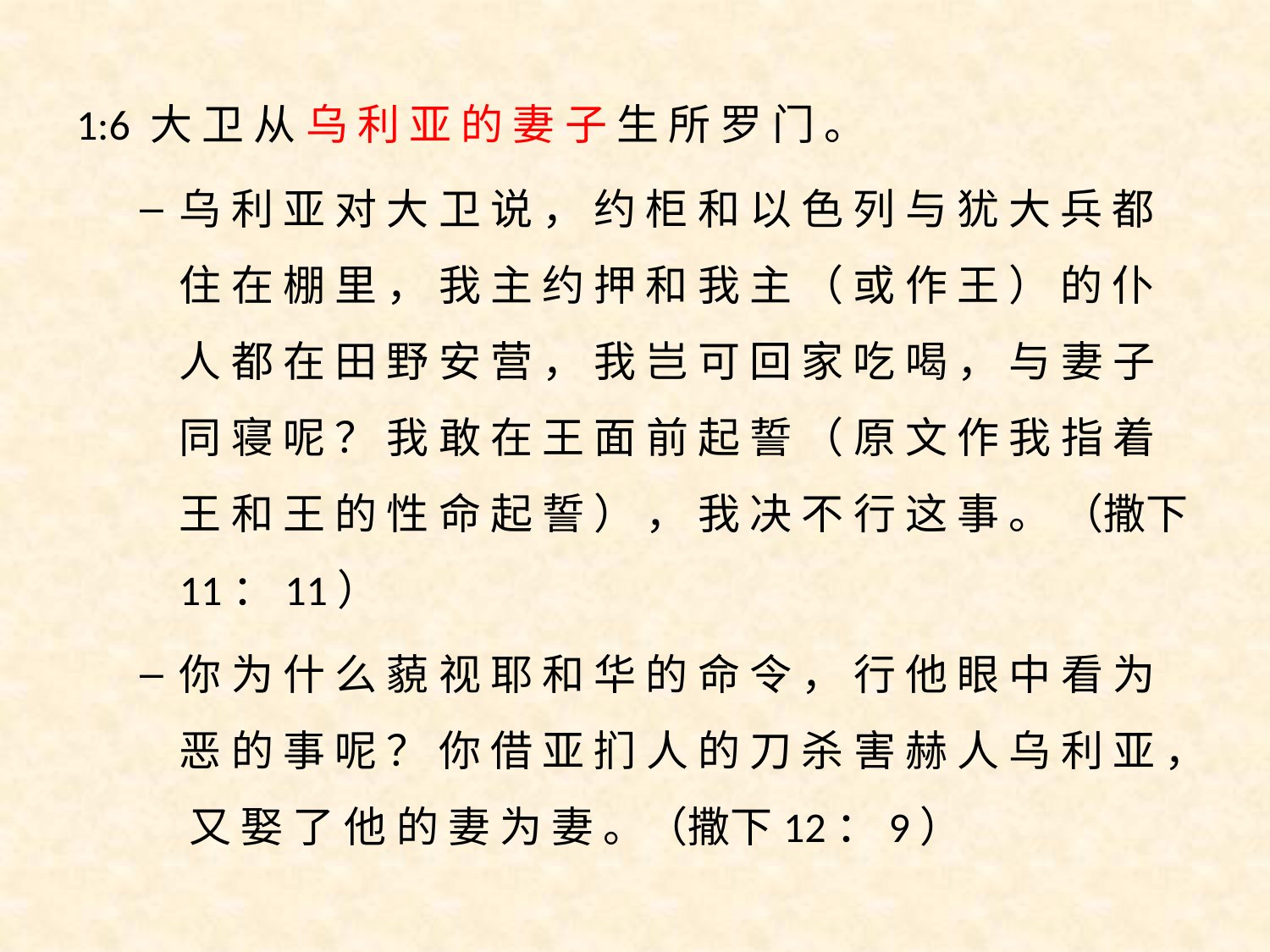

1:6 大 卫 从 乌 利 亚 的 妻 子 生 所 罗 门 。
乌 利 亚 对 大 卫 说 ， 约 柜 和 以 色 列 与 犹 大 兵 都 住 在 棚 里 ， 我 主 约 押 和 我 主 （ 或 作 王 ） 的 仆 人 都 在 田 野 安 营 ， 我 岂 可 回 家 吃 喝 ， 与 妻 子 同 寝 呢 ？ 我 敢 在 王 面 前 起 誓 （ 原 文 作 我 指 着 王 和 王 的 性 命 起 誓 ） ， 我 决 不 行 这 事 。 （撒下11：11）
你 为 什 么 藐 视 耶 和 华 的 命 令 ， 行 他 眼 中 看 为 恶 的 事 呢 ？ 你 借 亚 扪 人 的 刀 杀 害 赫 人 乌 利 亚 ， 又 娶 了 他 的 妻 为 妻 。（撒下12：9）